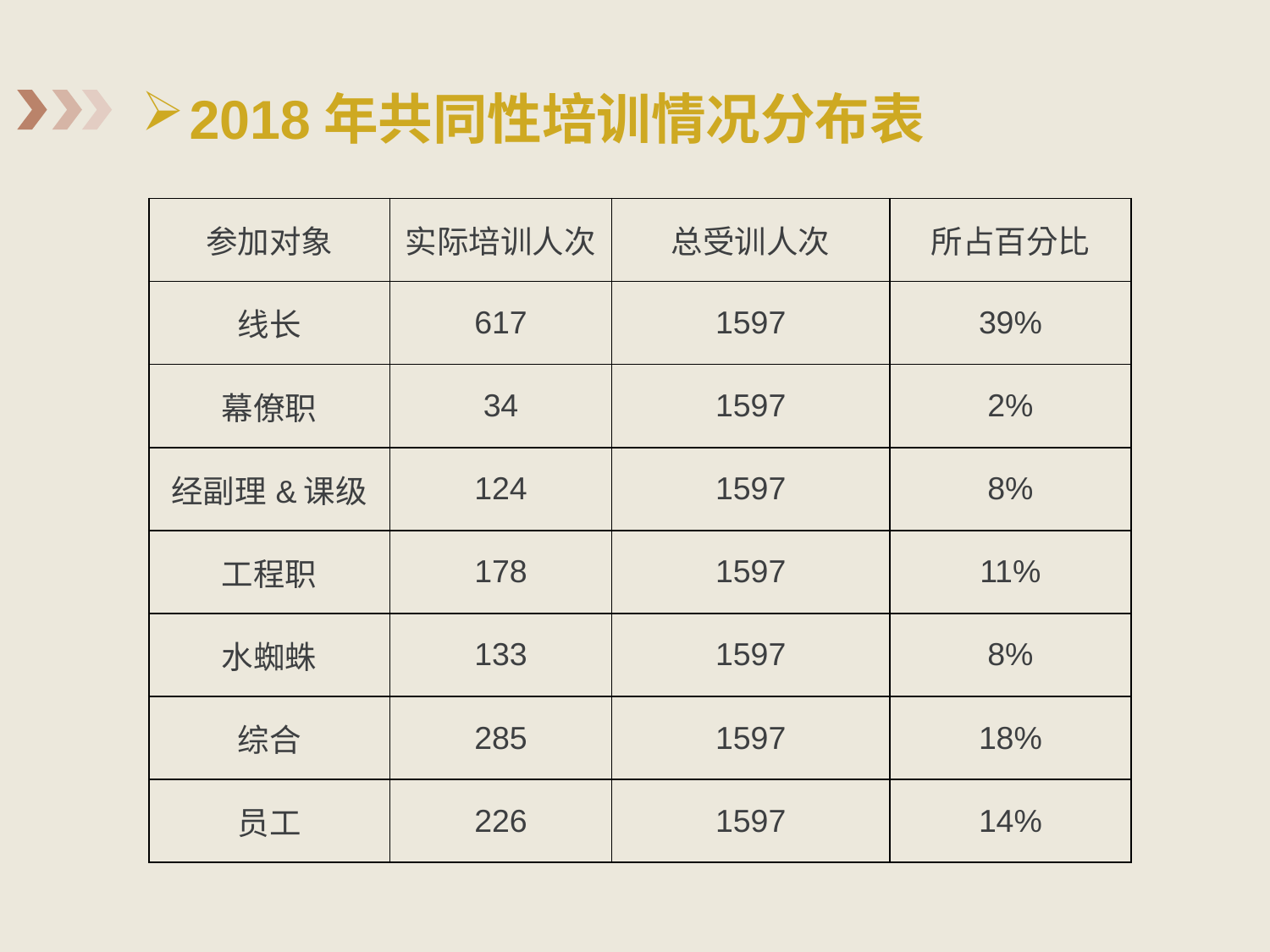

# 2018年共同性培训情况分布表
| 参加对象 | 实际培训人次 | 总受训人次 | 所占百分比 |
| --- | --- | --- | --- |
| 线长 | 617 | 1597 | 39% |
| 幕僚职 | 34 | 1597 | 2% |
| 经副理&课级 | 124 | 1597 | 8% |
| 工程职 | 178 | 1597 | 11% |
| 水蜘蛛 | 133 | 1597 | 8% |
| 综合 | 285 | 1597 | 18% |
| 员工 | 226 | 1597 | 14% |